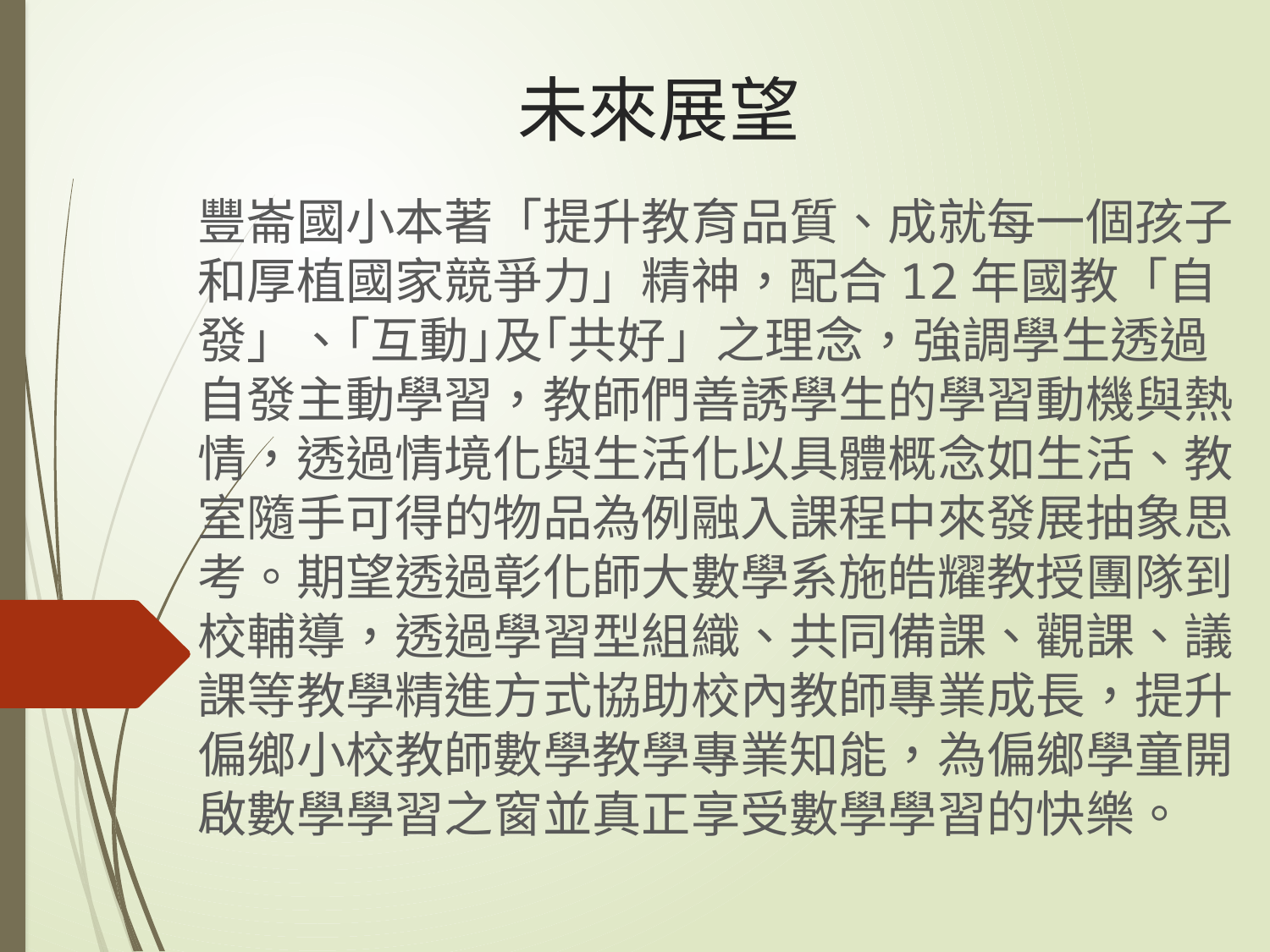

# 未來展望
豐崙國小本著「提升教育品質、成就每一個孩子和厚植國家競爭力」精神，配合12年國教「自發」、｢互動｣及｢共好」之理念，強調學生透過自發主動學習，教師們善誘學生的學習動機與熱情，透過情境化與生活化以具體概念如生活、教室隨手可得的物品為例融入課程中來發展抽象思考。期望透過彰化師大數學系施皓耀教授團隊到校輔導，透過學習型組織、共同備課、觀課、議課等教學精進方式協助校內教師專業成長，提升偏鄉小校教師數學教學專業知能，為偏鄉學童開啟數學學習之窗並真正享受數學學習的快樂。